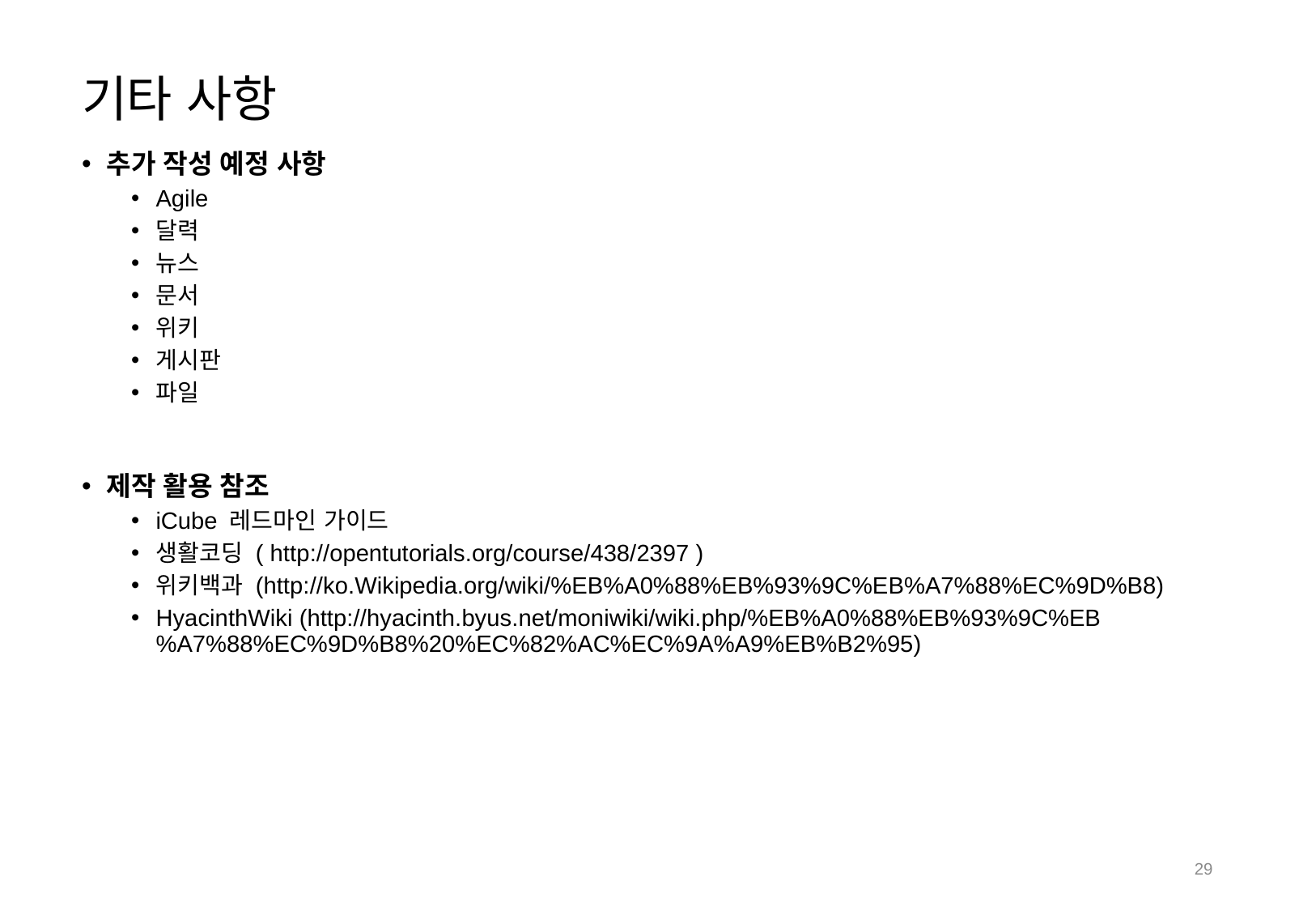

# 기타 사항
추가 작성 예정 사항
Agile
달력
뉴스
문서
위키
게시판
파일

제작 활용 참조
iCube 레드마인 가이드
생활코딩 ( http://opentutorials.org/course/438/2397 )
위키백과 (http://ko.Wikipedia.org/wiki/%EB%A0%88%EB%93%9C%EB%A7%88%EC%9D%B8)
HyacinthWiki (http://hyacinth.byus.net/moniwiki/wiki.php/%EB%A0%88%EB%93%9C%EB%A7%88%EC%9D%B8%20%EC%82%AC%EC%9A%A9%EB%B2%95)
29